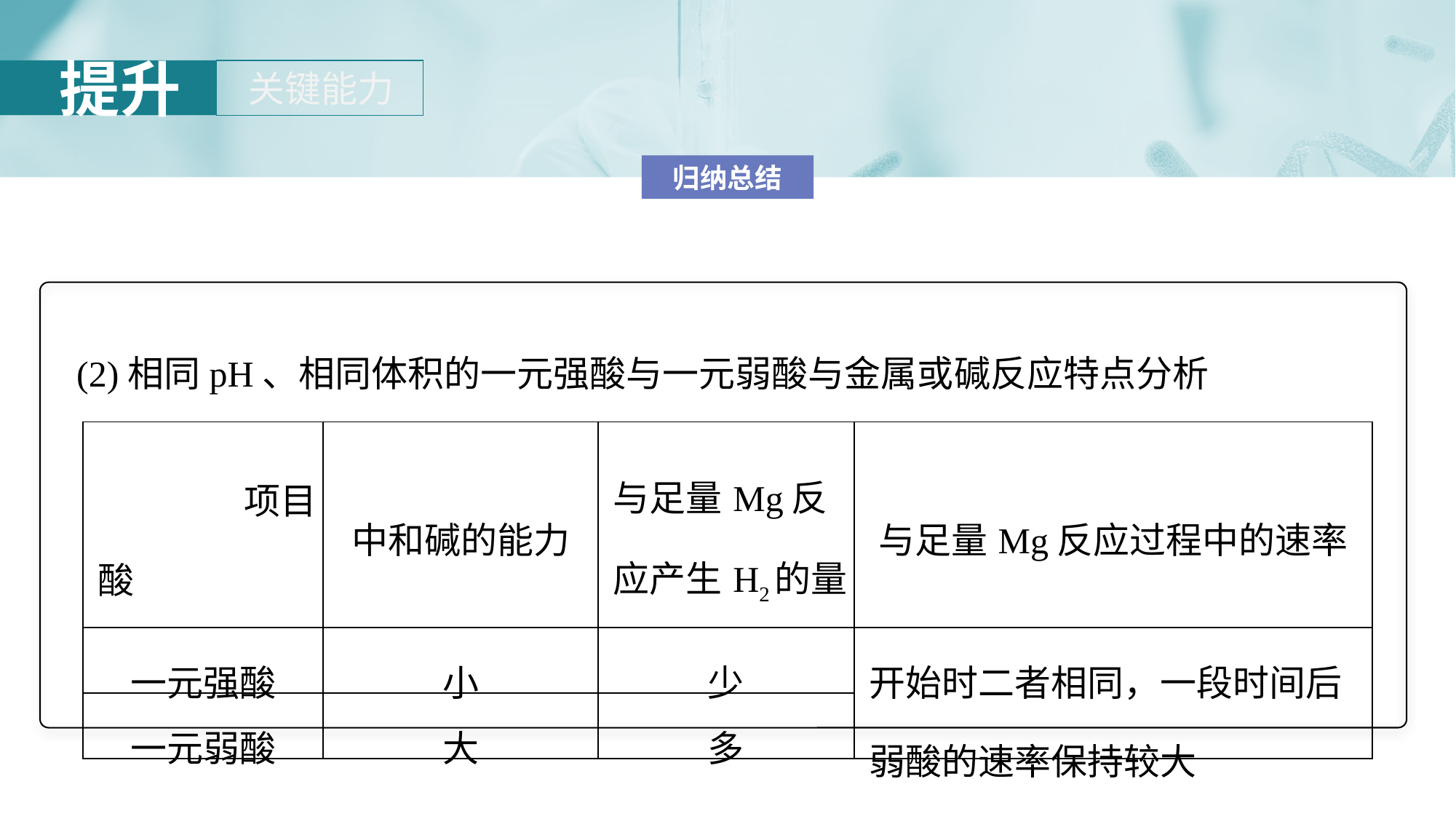

(2)相同pH、相同体积的一元强酸与一元弱酸与金属或碱反应特点分析
| 项目 酸 | 中和碱的能力 | 与足量Mg反应产生H2的量 | 与足量Mg反应过程中的速率 |
| --- | --- | --- | --- |
| 一元强酸 | 小 | 少 | 开始时二者相同，一段时间后弱酸的速率保持较大 |
| 一元弱酸 | 大 | 多 |  |